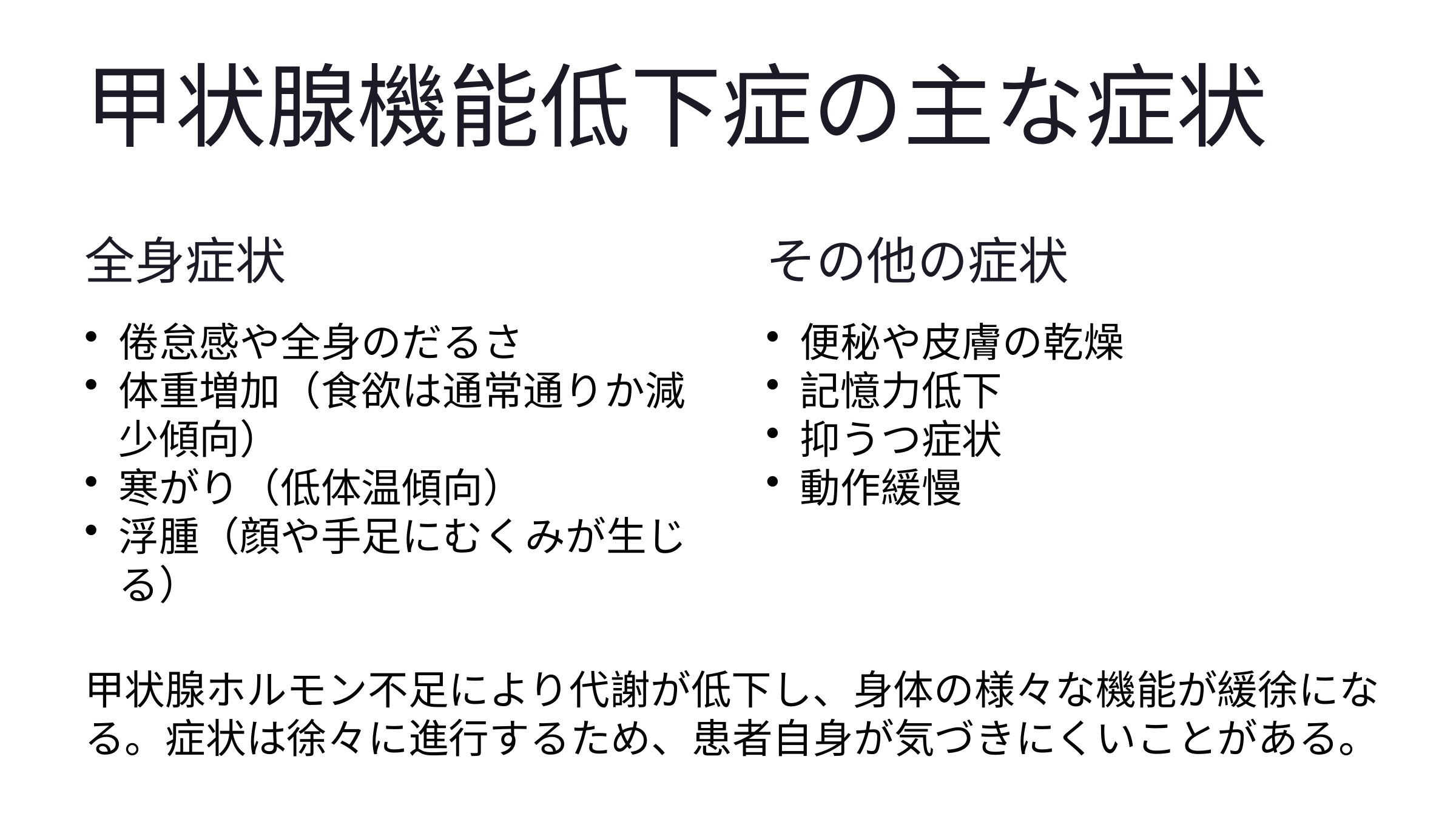

甲状腺機能低下症の主な症状
全身症状
その他の症状
倦怠感や全身のだるさ
体重増加（食欲は通常通りか減少傾向）
寒がり（低体温傾向）
浮腫（顔や手足にむくみが生じる）
便秘や皮膚の乾燥
記憶力低下
抑うつ症状
動作緩慢
甲状腺ホルモン不足により代謝が低下し、身体の様々な機能が緩徐になる。症状は徐々に進行するため、患者自身が気づきにくいことがある。